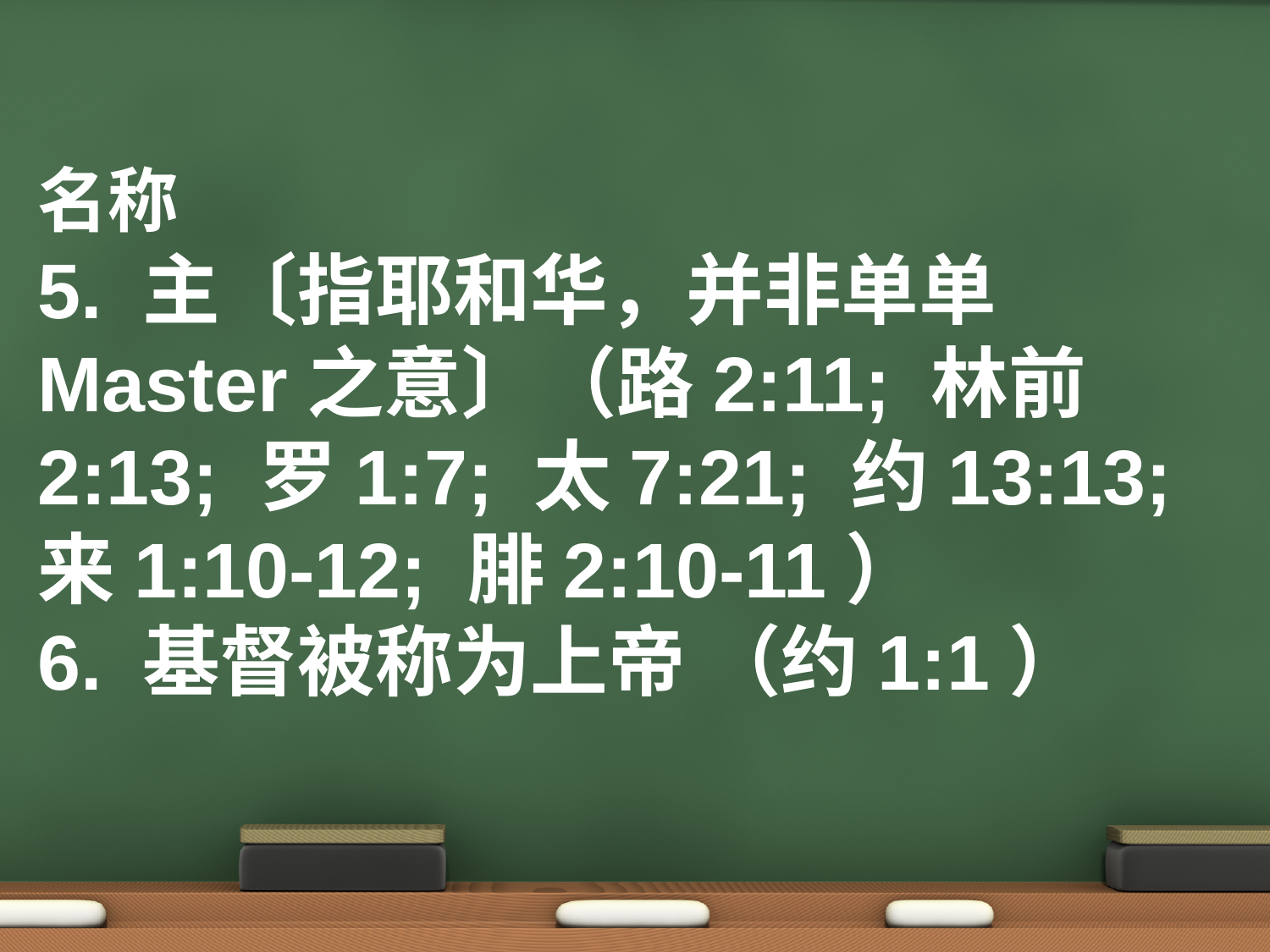

名称
5. 主〔指耶和华，并非单单Master之意〕（路2:11; 林前2:13; 罗1:7; 太7:21; 约13:13; 来1:10-12; 腓2:10-11）
6. 基督被称为上帝 （约1:1）